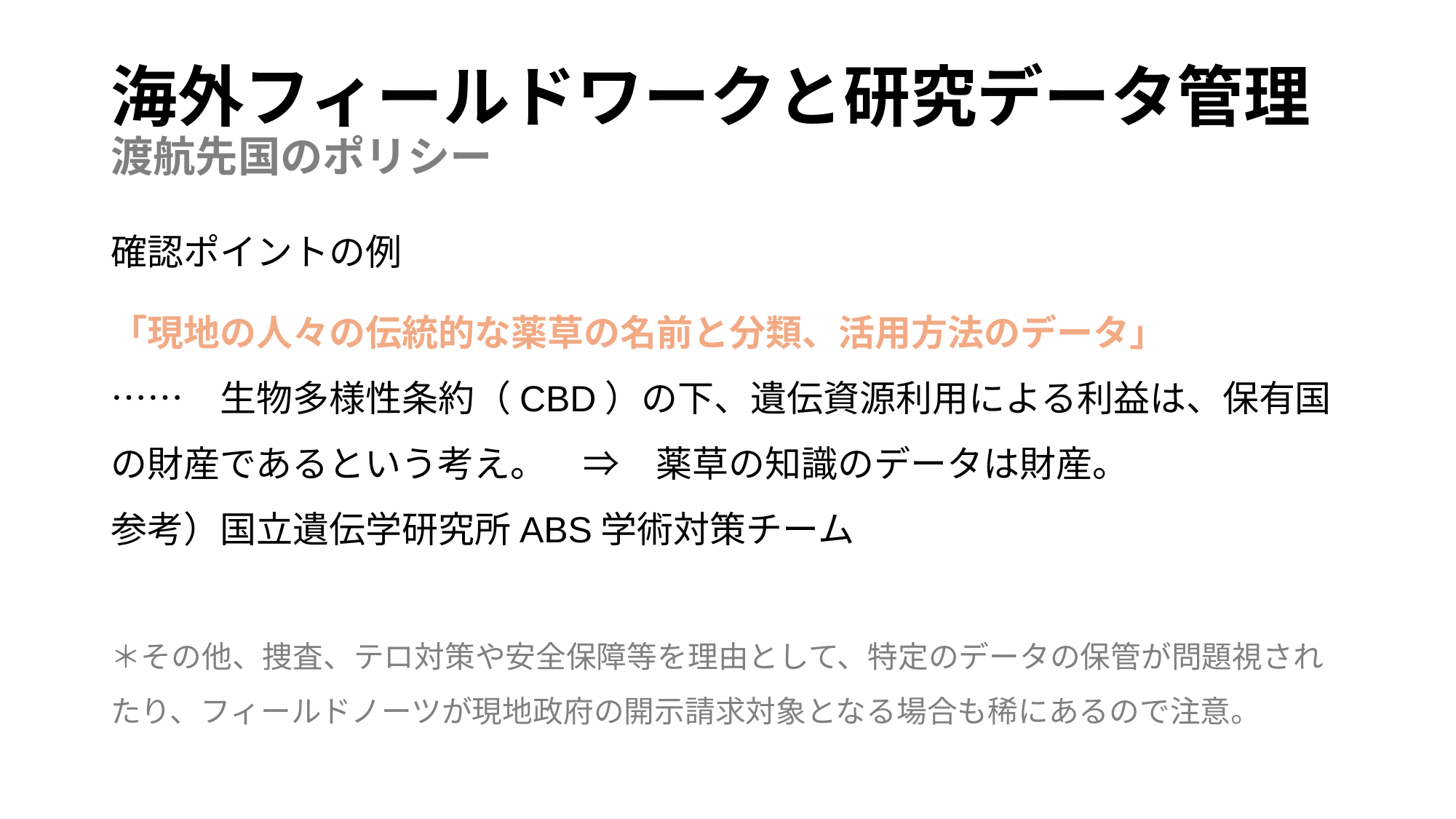

# 海外フィールドワークと研究データ管理 渡航先国のポリシー
確認ポイントの例
「現地の人々の伝統的な薬草の名前と分類、活用方法のデータ」
……　生物多様性条約（CBD）の下、遺伝資源利用による利益は、保有国の財産であるという考え。　⇒　薬草の知識のデータは財産。　
参考）国立遺伝学研究所ABS学術対策チーム
＊その他、捜査、テロ対策や安全保障等を理由として、特定のデータの保管が問題視されたり、フィールドノーツが現地政府の開示請求対象となる場合も稀にあるので注意。